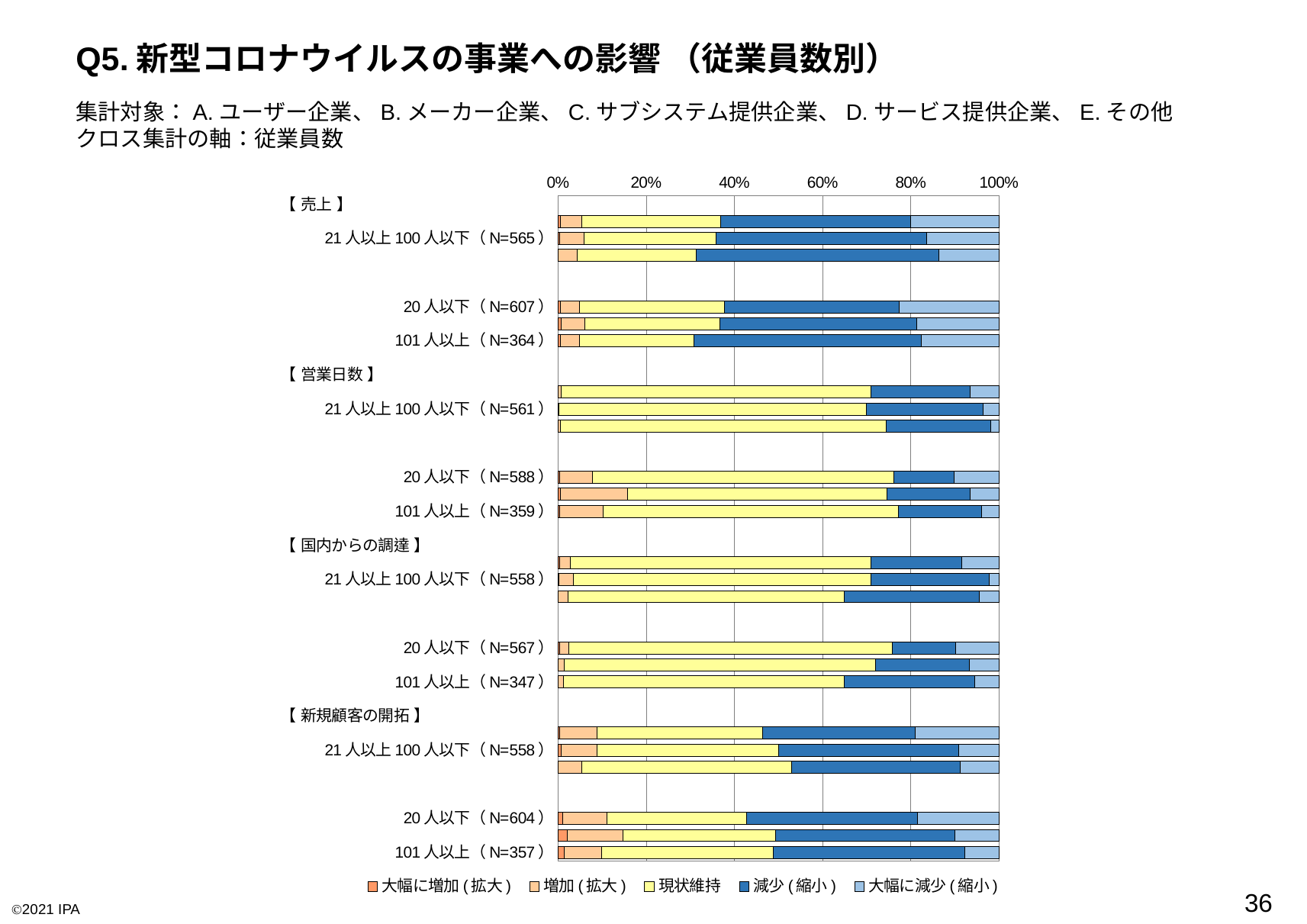

Q5.新型コロナウイルスの事業への影響 （従業員数別）
集計対象：A.ユーザー企業、B.メーカー企業、C.サブシステム提供企業、D.サービス提供企業、E.その他
クロス集計の軸：従業員数

### Chart

| Category | 大幅に増加(拡大) | 増加(拡大) | 現状維持 | 減少(縮小) | 大幅に減少(縮小) |
|---|---|---|---|---|---|
| 【 売上 】　　　　　　　　　　　　　 | None | None | None | None | None |
| 20人以下（N=612） | 0.004901960784313725 | 0.049019607843137254 | 0.315359477124183 | 0.4297385620915033 | 0.20098039215686275 |
| 21人以上100人以下（N=565） | 0.0035398230088495575 | 0.05486725663716814 | 0.2991150442477876 | 0.4778761061946903 | 0.16460176991150444 |
| 101人以上（N=367） | 0.0 | 0.043596730245231606 | 0.26975476839237056 | 0.5504087193460491 | 0.1362397820163488 |
|  | None | None | None | None | None |
| 【 利益 】　　　　　　　　　　　　　 | None | None | None | None | None |
| 20人以下（N=607） | 0.004942339373970346 | 0.042833607907743 | 0.32948929159802304 | 0.3970345963756178 | 0.2257001647446458 |
| 21人以上100人以下（N=563） | 0.007104795737122558 | 0.05328596802841918 | 0.30728241563055064 | 0.44582593250444047 | 0.18650088809946713 |
| 101人以上（N=364） | 0.005494505494505495 | 0.04395604395604396 | 0.25824175824175827 | 0.5164835164835165 | 0.17582417582417584 |
|  | None | None | None | None | None |
| 【 営業日数 】　　　　　　　　　　　 | None | None | None | None | None |
| 20人以下（N=607） | 0.0 | 0.006589785831960461 | 0.7034596375617792 | 0.22405271828665568 | 0.06589785831960461 |
| 21人以上100人以下（N=561） | 0.0 | 0.0017825311942959 | 0.696969696969697 | 0.26559714795008915 | 0.035650623885918005 |
| 101人以上（N=364） | 0.0 | 0.005494505494505495 | 0.739010989010989 | 0.23626373626373626 | 0.019230769230769232 |
|  | None | None | None | None | None |
| 【 求職の応募者数 】　　　　　　　　 | None | None | None | None | None |
| 20人以下（N=588） | 0.003401360544217687 | 0.07482993197278912 | 0.6836734693877551 | 0.1360544217687075 | 0.10204081632653061 |
| 21人以上100人以下（N=560） | 0.005357142857142857 | 0.15178571428571427 | 0.5892857142857143 | 0.1875 | 0.06607142857142857 |
| 101人以上（N=359） | 0.002785515320334262 | 0.10027855153203342 | 0.6685236768802229 | 0.1894150417827298 | 0.03899721448467967 |
|  | None | None | None | None | None |
| 【 国内からの調達 】　　　　　　　　 | None | None | None | None | None |
| 20人以下（N=589） | 0.003395585738539898 | 0.023769100169779286 | 0.6825127334465195 | 0.20543293718166383 | 0.08488964346349745 |
| 21人以上100人以下（N=558） | 0.0017921146953405018 | 0.03225806451612903 | 0.6756272401433692 | 0.26881720430107525 | 0.021505376344086023 |
| 101人以上（N=357） | 0.0 | 0.022408963585434174 | 0.6274509803921569 | 0.30532212885154064 | 0.04481792717086835 |
|  | None | None | None | None | None |
| 【 海外からの調達 】　　　　　　　　 | None | None | None | None | None |
| 20人以下（N=567） | 0.003527336860670194 | 0.021164021164021163 | 0.7336860670194003 | 0.14285714285714285 | 0.09876543209876543 |
| 21人以上100人以下（N=530） | 0.0 | 0.013207547169811321 | 0.7075471698113207 | 0.21132075471698114 | 0.06792452830188679 |
| 101人以上（N=347） | 0.0 | 0.011527377521613832 | 0.6368876080691642 | 0.2968299711815562 | 0.05475504322766571 |
|  | None | None | None | None | None |
| 【 新規顧客の開拓 】　　　　　　　　 | None | None | None | None | None |
| 20人以下（N=603） | 0.003316749585406302 | 0.0845771144278607 | 0.37645107794361526 | 0.3449419568822554 | 0.19071310116086235 |
| 21人以上100人以下（N=558） | 0.007168458781362007 | 0.08064516129032258 | 0.4121863799283154 | 0.40860215053763443 | 0.0913978494623656 |
| 101人以上（N=355） | 0.0 | 0.05352112676056338 | 0.476056338028169 | 0.38309859154929576 | 0.08732394366197183 |
|  | None | None | None | None | None |
| 【 商談（オンラインを含む） 】　　　 | None | None | None | None | None |
| 20人以下（N=604） | 0.009933774834437087 | 0.10099337748344371 | 0.3162251655629139 | 0.38741721854304634 | 0.18543046357615894 |
| 21人以上100人以下（N=561） | 0.0213903743315508 | 0.1265597147950089 | 0.34581105169340465 | 0.40641711229946526 | 0.09982174688057041 |
| 101人以上（N=357） | 0.014005602240896359 | 0.08403361344537816 | 0.38935574229691877 | 0.4341736694677871 | 0.0784313725490196 |